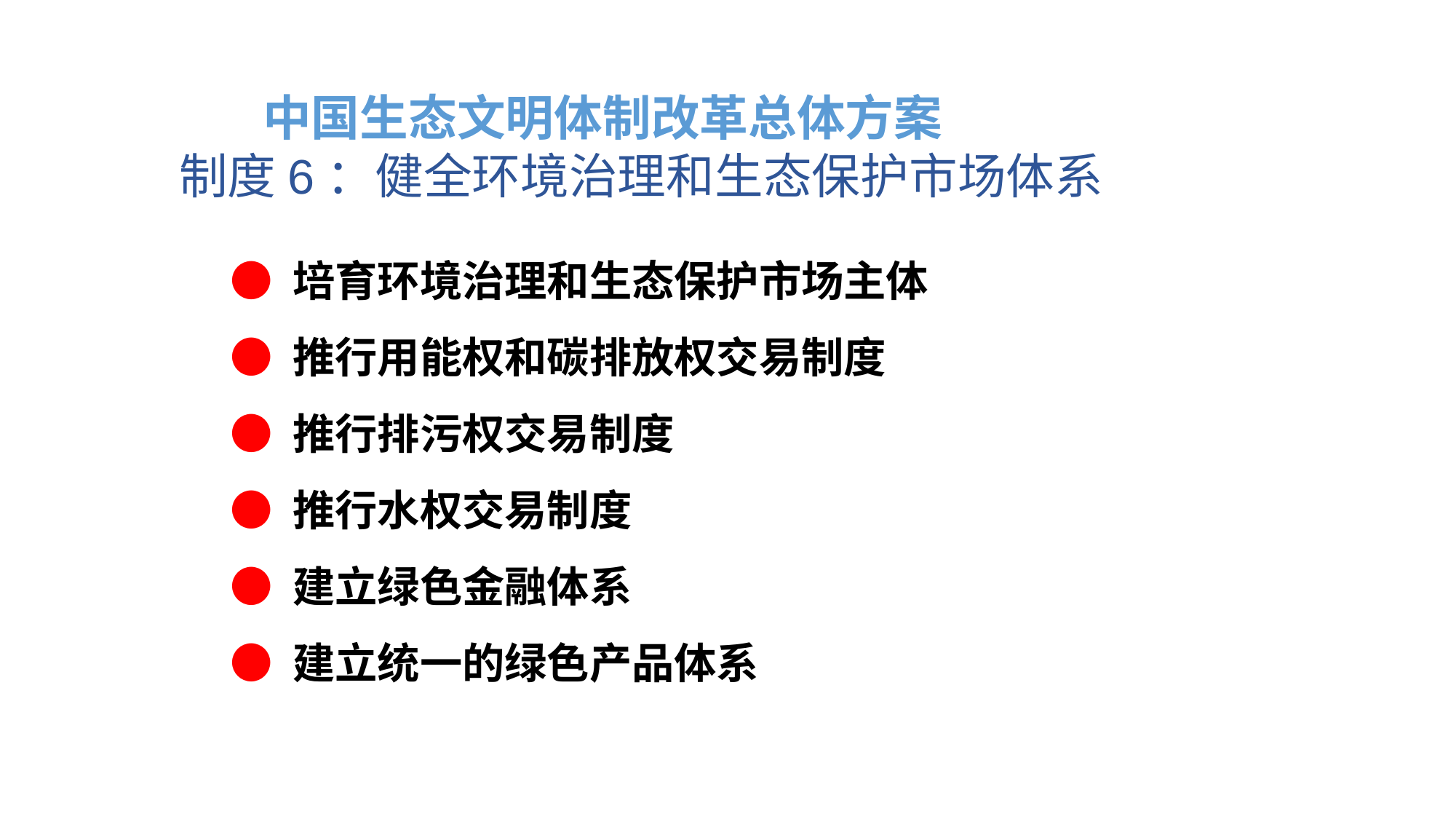

中国生态文明体制改革总体方案
      制度6：健全环境治理和生态保护市场体系
● 培育环境治理和生态保护市场主体
● 推行用能权和碳排放权交易制度
● 推行排污权交易制度
● 推行水权交易制度
● 建立绿色金融体系
● 建立统一的绿色产品体系